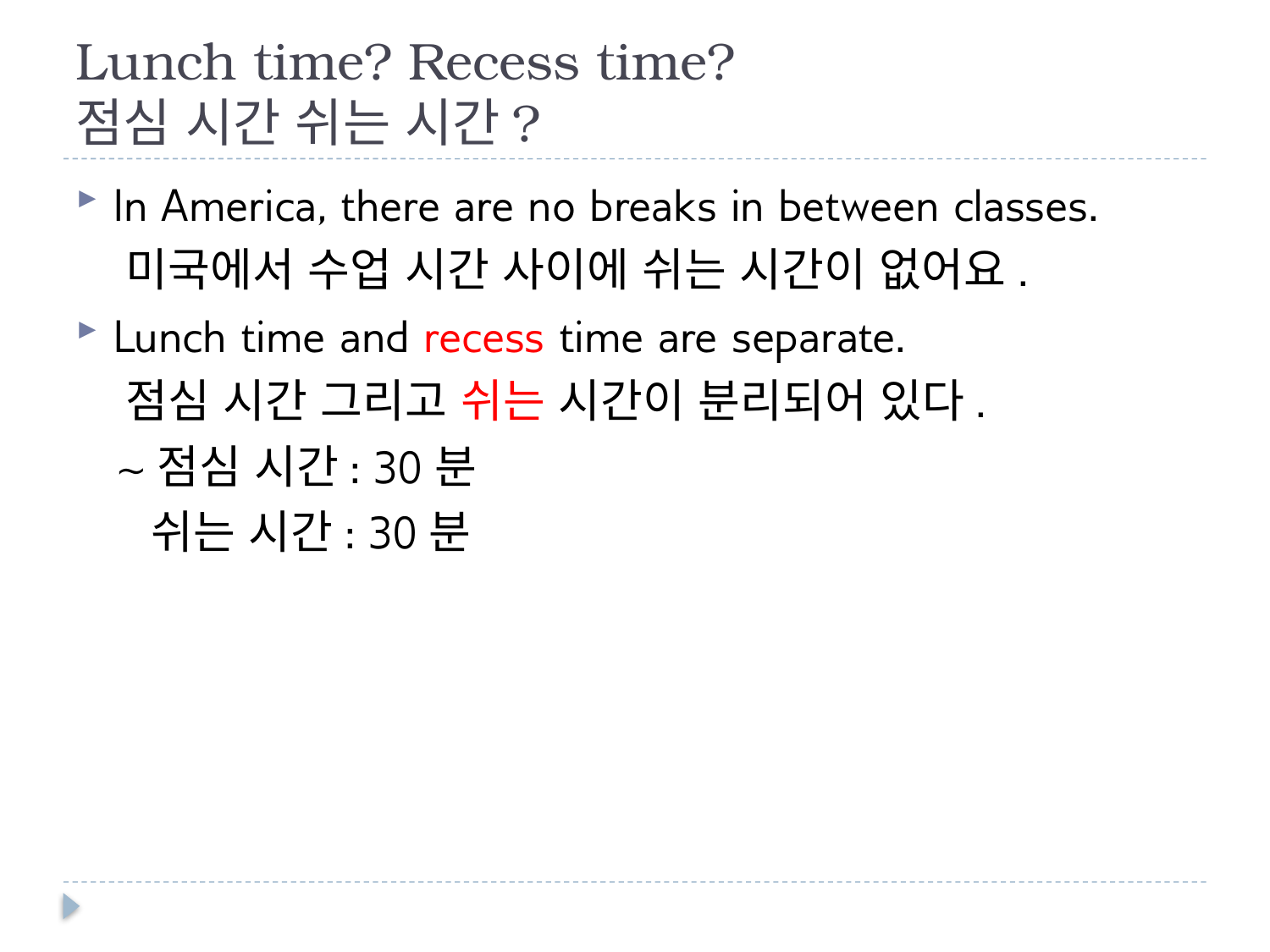

# Lunch time? Recess time? 점심 시간 쉬는 시간?
In America, there are no breaks in between classes.
   미국에서 수업 시간 사이에 쉬는 시간이 없어요.
Lunch time and recess time are separate.
   점심 시간 그리고 쉬는 시간이 분리되어 있다.
   ~점심 시간: 30분
     쉬는 시간: 30분